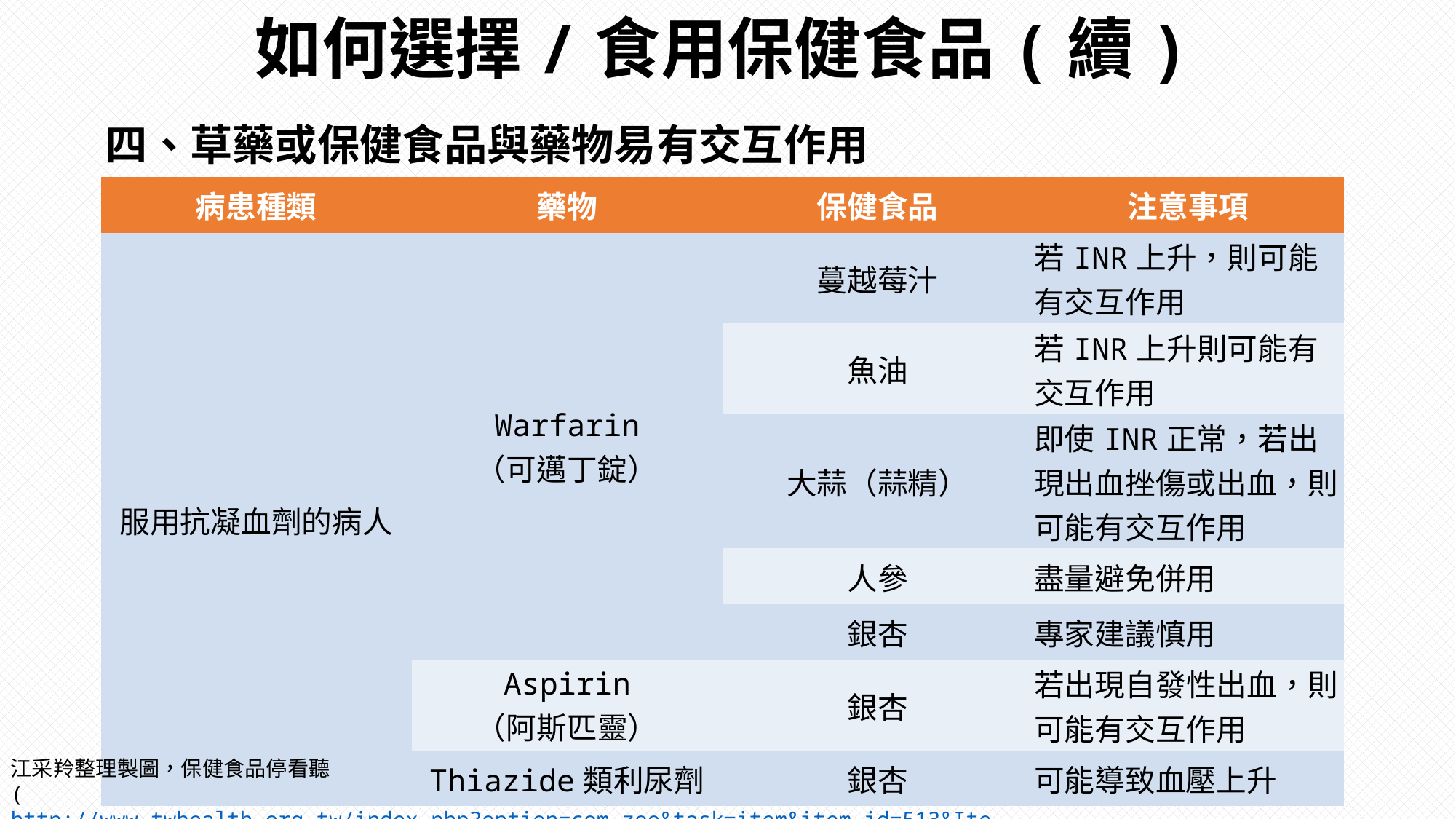

# 如何選擇/食用保健食品(續)
四、草藥或保健食品與藥物易有交互作用
| 病患種類 | 藥物 | 保健食品 | 注意事項 |
| --- | --- | --- | --- |
| 服用抗凝血劑的病人 | Warfarin （可邁丁錠） | 蔓越莓汁 | 若INR上升，則可能有交互作用 |
|  |  | 魚油 | 若INR上升則可能有交互作用 |
|  |  | 大蒜（蒜精） | 即使INR正常，若出現出血挫傷或出血，則可能有交互作用 |
|  |  | 人參 | 盡量避免併用 |
|  |  | 銀杏 | 專家建議慎用 |
|  | Aspirin （阿斯匹靈） | 銀杏 | 若出現自發性出血，則可能有交互作用 |
|  | Thiazide類利尿劑 | 銀杏 | 可能導致血壓上升 |
江采羚整理製圖，保健食品停看聽
(http://www.twhealth.org.tw/index.php?option=com_zoo&task=item&item_id=513&Itemid=20)
17